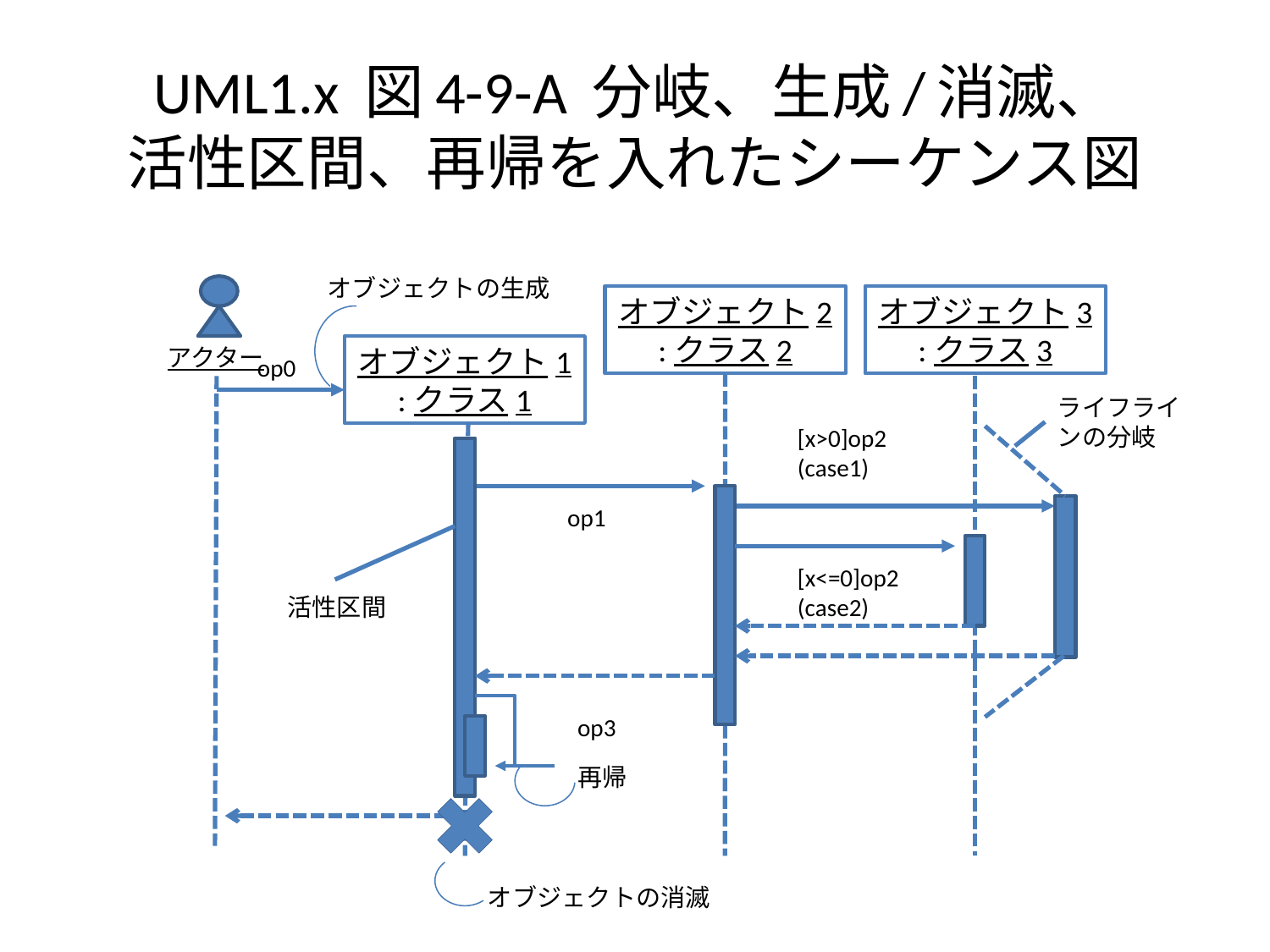

# UML1.x 図4-9-A 分岐、生成/消滅、 活性区間、再帰を入れたシーケンス図
オブジェクトの生成

オブジェクト2
:クラス2
オブジェクト3
:クラス3

アクター
オブジェクト1
:クラス1
op0
ライフラインの分岐
[x>0]op2
(case1)

op1

[x<=0]op2
(case2)
活性区間
op3

再帰

オブジェクトの消滅